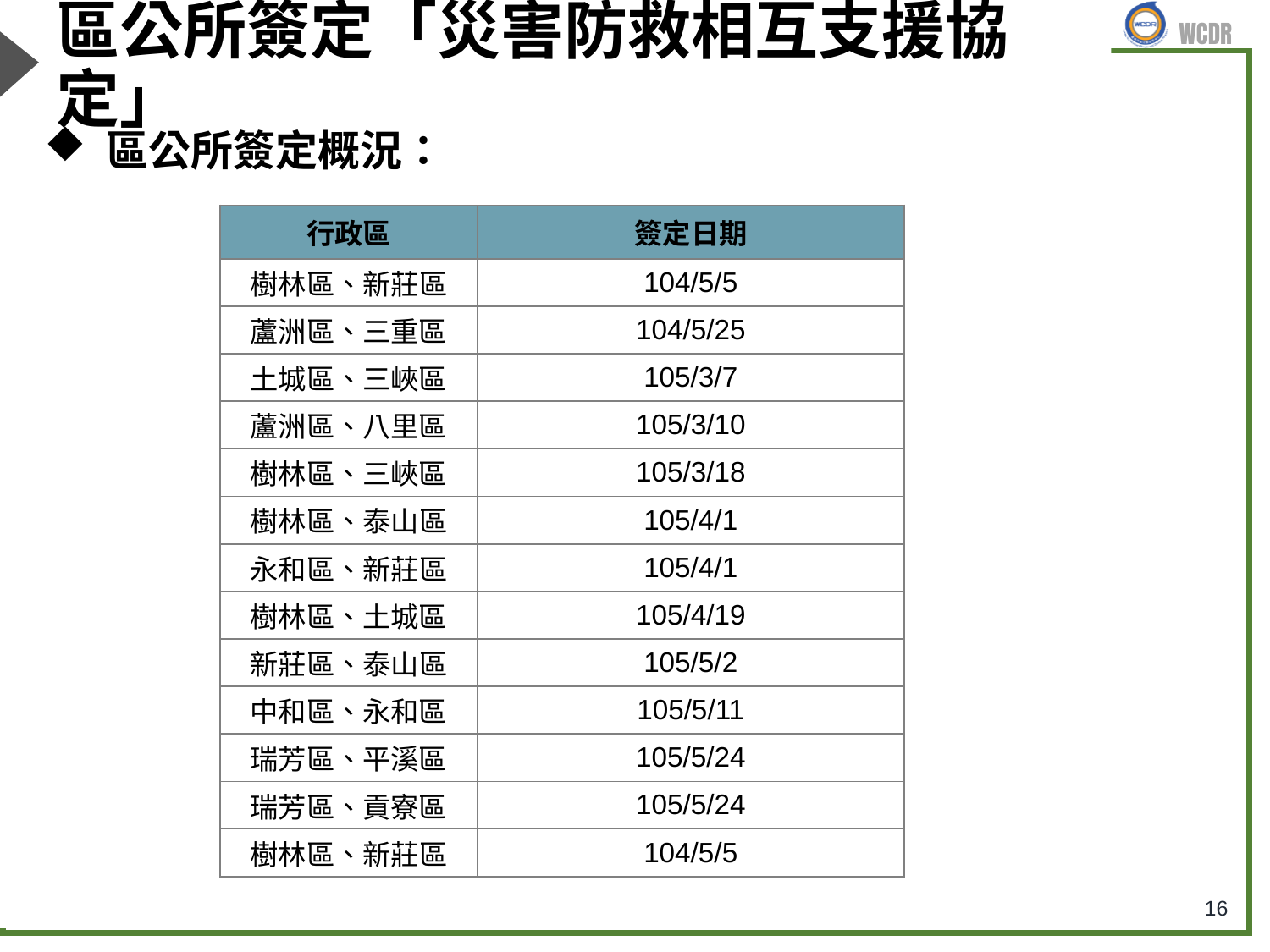

# 區公所簽定「災害防救相互支援協定」
區公所簽定概況：
| 行政區 | 簽定日期 |
| --- | --- |
| 樹林區、新莊區 | 104/5/5 |
| 蘆洲區、三重區 | 104/5/25 |
| 土城區、三峽區 | 105/3/7 |
| 蘆洲區、八里區 | 105/3/10 |
| 樹林區、三峽區 | 105/3/18 |
| 樹林區、泰山區 | 105/4/1 |
| 永和區、新莊區 | 105/4/1 |
| 樹林區、土城區 | 105/4/19 |
| 新莊區、泰山區 | 105/5/2 |
| 中和區、永和區 | 105/5/11 |
| 瑞芳區、平溪區 | 105/5/24 |
| 瑞芳區、貢寮區 | 105/5/24 |
| 樹林區、新莊區 | 104/5/5 |
16